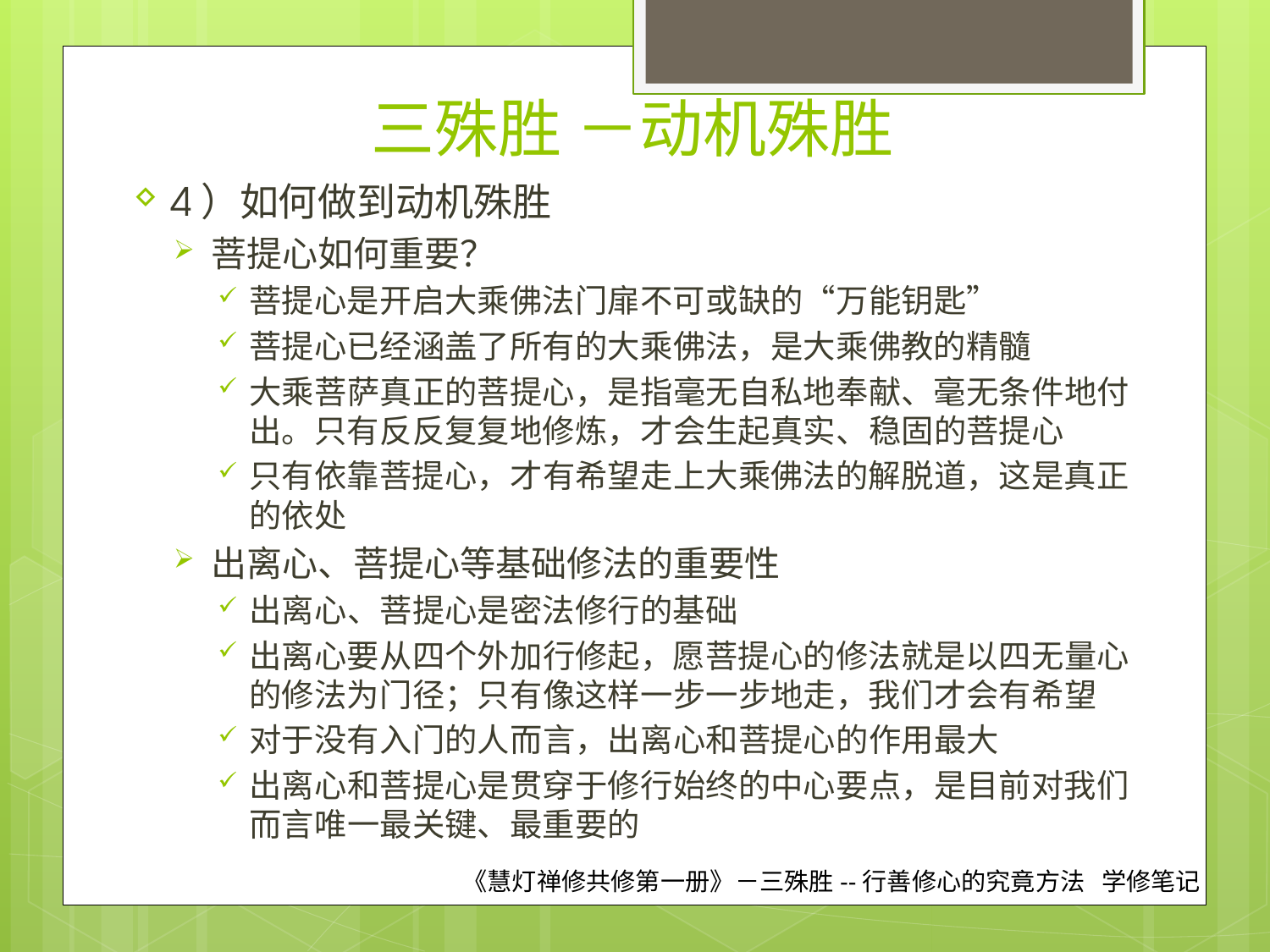

# 三殊胜 －动机殊胜
4）如何做到动机殊胜
菩提心如何重要？
菩提心是开启大乘佛法门扉不可或缺的“万能钥匙”
菩提心已经涵盖了所有的大乘佛法，是大乘佛教的精髓
大乘菩萨真正的菩提心，是指毫无自私地奉献、毫无条件地付出。只有反反复复地修炼，才会生起真实、稳固的菩提心
只有依靠菩提心，才有希望走上大乘佛法的解脱道，这是真正的依处
出离心、菩提心等基础修法的重要性
出离心、菩提心是密法修行的基础
出离心要从四个外加行修起，愿菩提心的修法就是以四无量心的修法为门径；只有像这样一步一步地走，我们才会有希望
对于没有入门的人而言，出离心和菩提心的作用最大
出离心和菩提心是贯穿于修行始终的中心要点，是目前对我们而言唯一最关键、最重要的
《慧灯禅修共修第一册》－三殊胜--行善修心的究竟方法   学修笔记